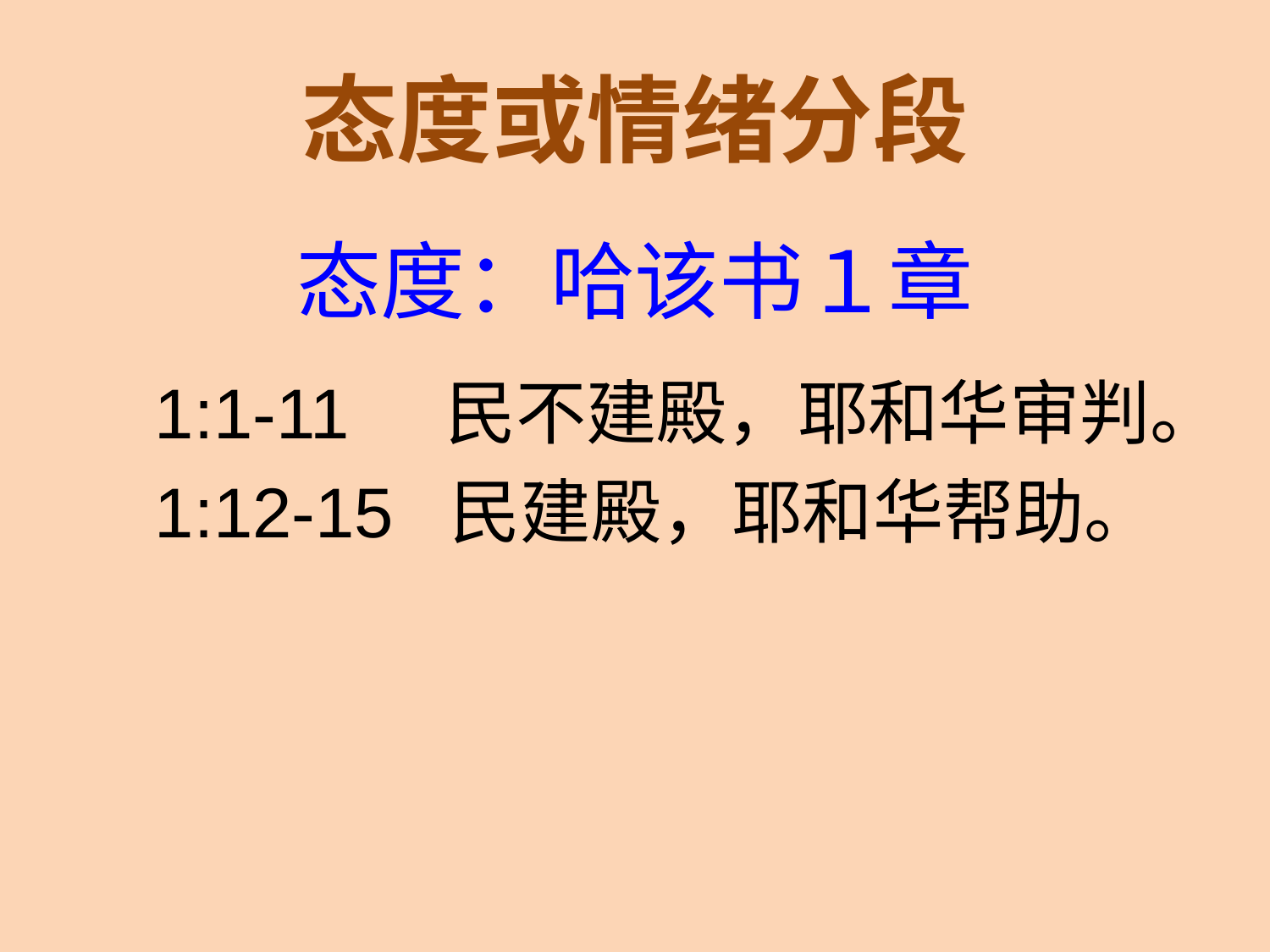

# 态度或情绪分段
态度：哈该书１章

    1:1-11    民不建殿，耶和华审判。
    1:12-15  民建殿，耶和华帮助。